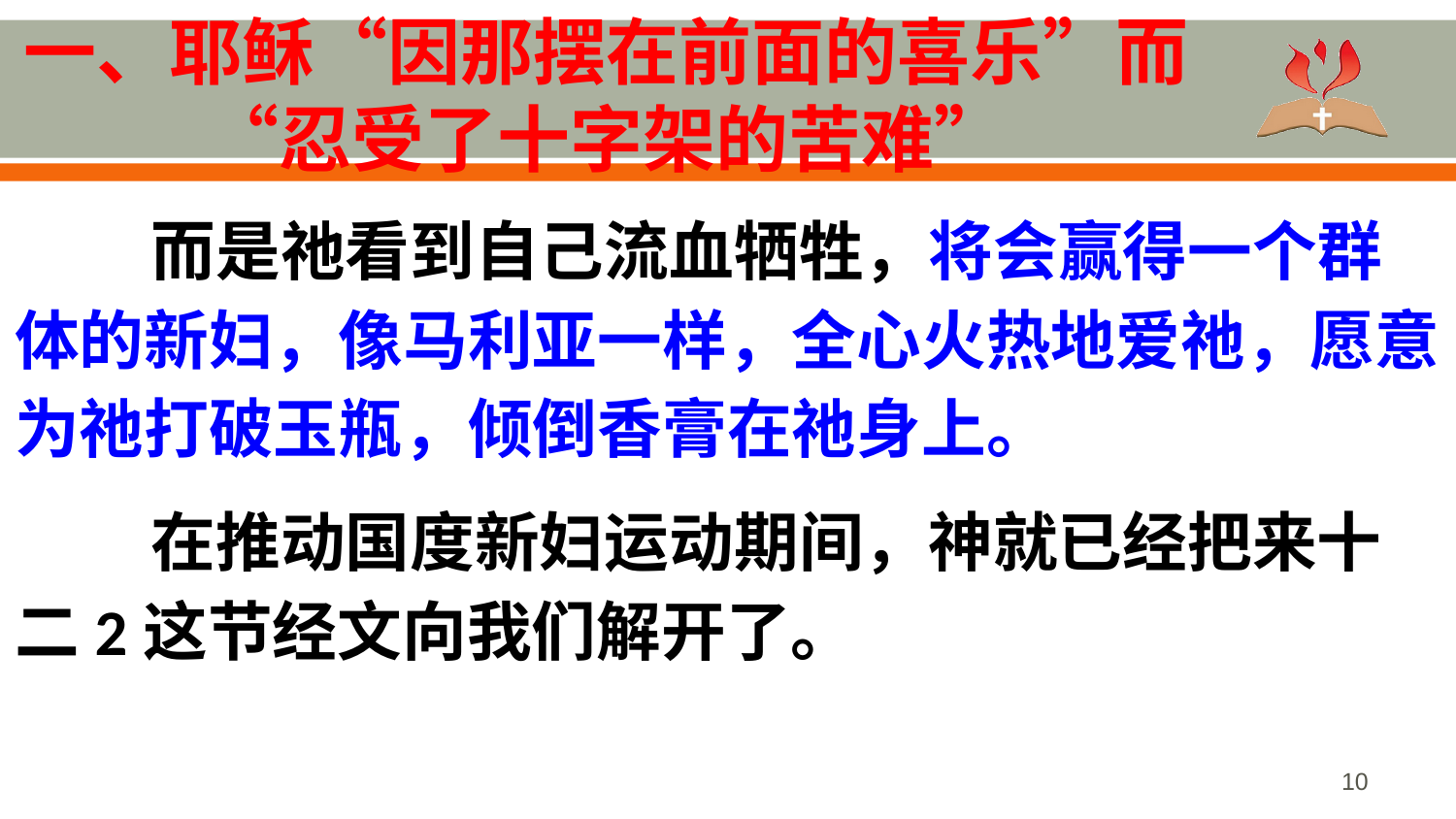

# 一、耶稣“因那摆在前面的喜乐”而“忍受了十字架的苦难”
而是祂看到自己流血牺牲，将会赢得一个群体的新妇，像马利亚一样，全心火热地爱祂，愿意为祂打破玉瓶，倾倒香膏在祂身上。
在推动国度新妇运动期间，神就已经把来十二2这节经文向我们解开了。

10